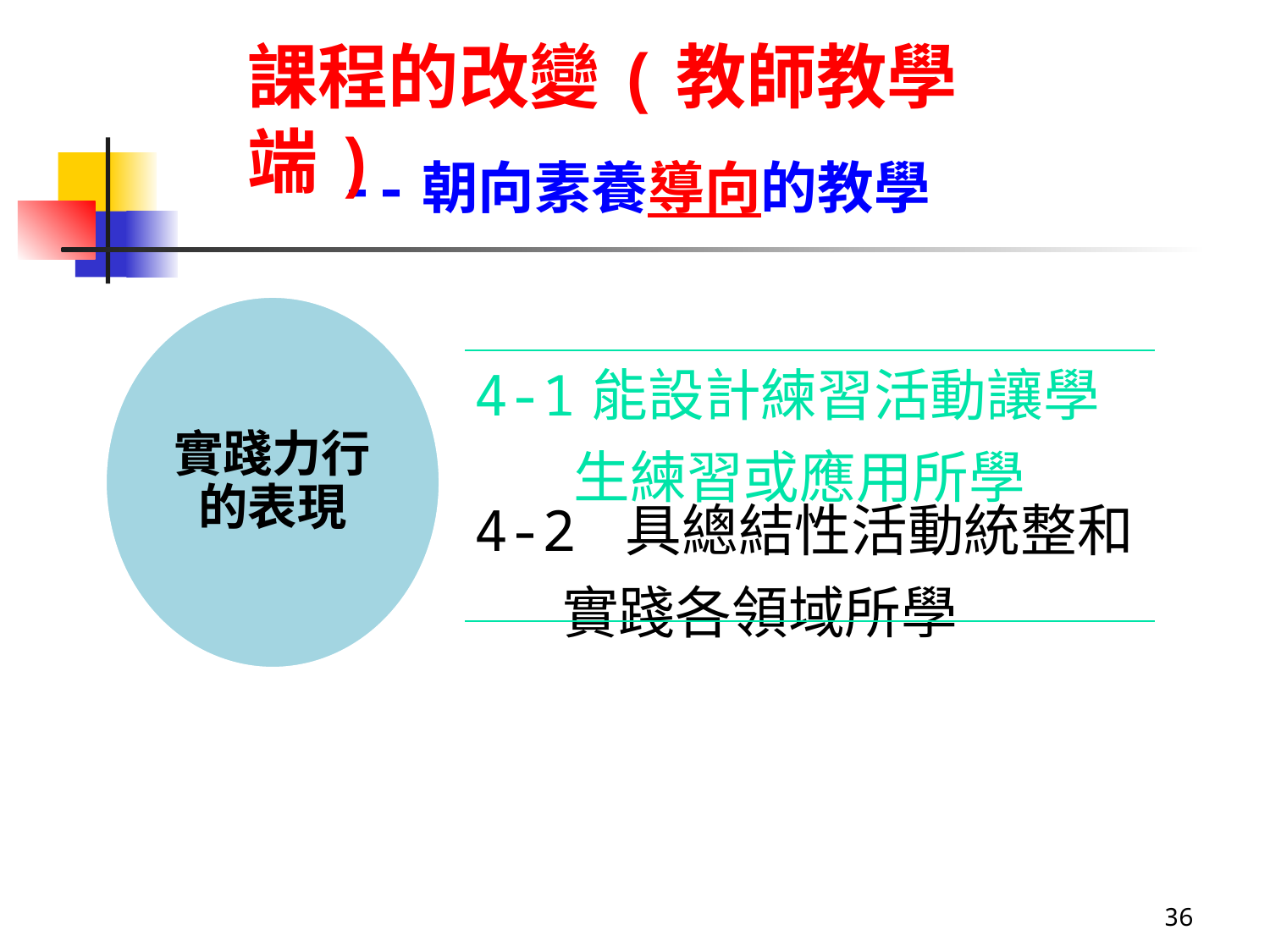

課程的改變(教師教學端)
--朝向素養導向的教學

實踐力行的表現
| 4-1能設計練習活動讓學生練習或應用所學 |
| --- |
| 4-2 具總結性活動統整和實踐各領域所學 |
36